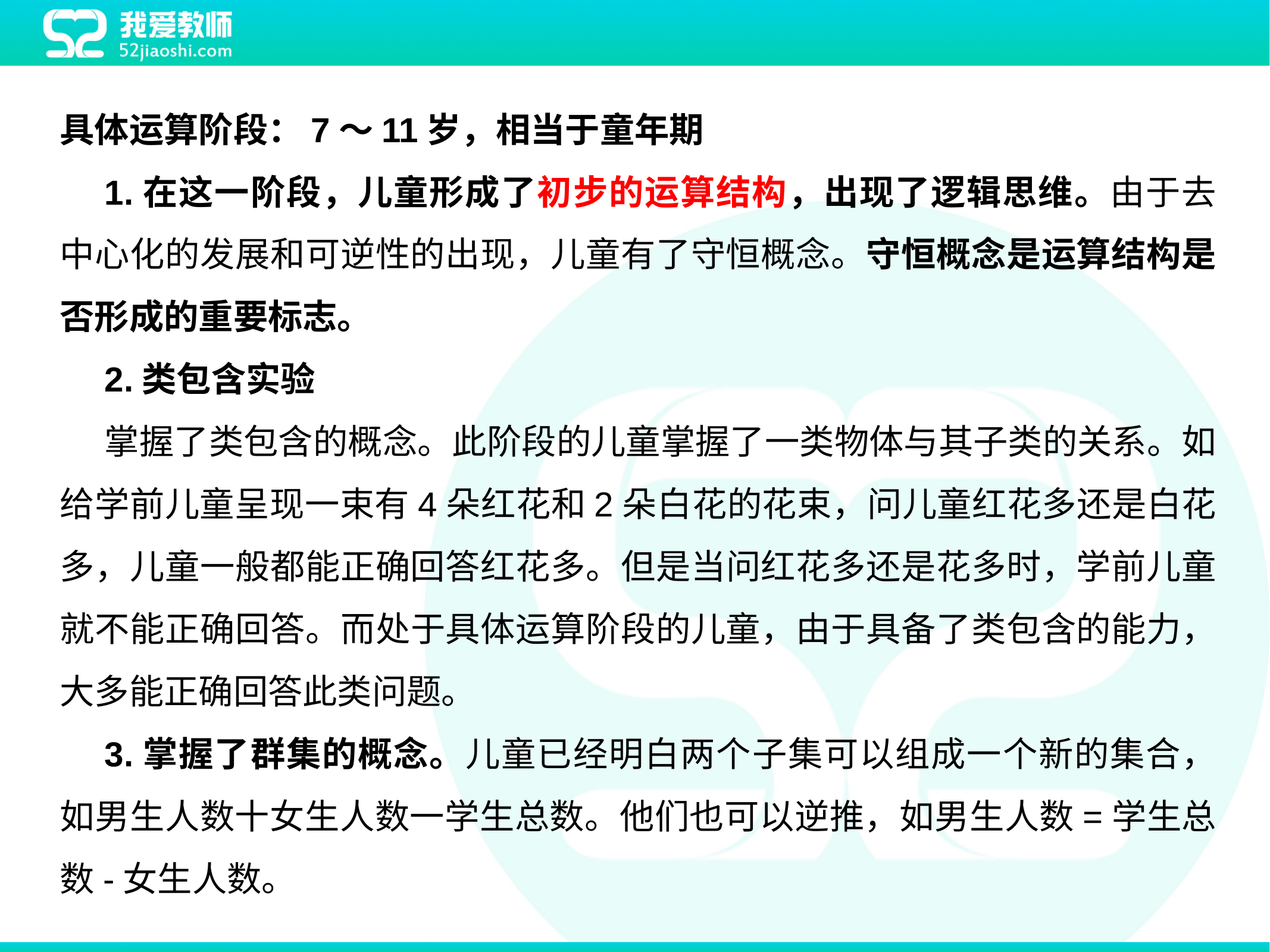

具体运算阶段：7～11岁，相当于童年期
1.在这一阶段，儿童形成了初步的运算结构，出现了逻辑思维。由于去中心化的发展和可逆性的出现，儿童有了守恒概念。守恒概念是运算结构是否形成的重要标志。
2.类包含实验
掌握了类包含的概念。此阶段的儿童掌握了一类物体与其子类的关系。如给学前儿童呈现一束有4朵红花和2朵白花的花束，问儿童红花多还是白花多，儿童一般都能正确回答红花多。但是当问红花多还是花多时，学前儿童就不能正确回答。而处于具体运算阶段的儿童，由于具备了类包含的能力，大多能正确回答此类问题。
3.掌握了群集的概念。儿童已经明白两个子集可以组成一个新的集合，如男生人数十女生人数一学生总数。他们也可以逆推，如男生人数=学生总数-女生人数。